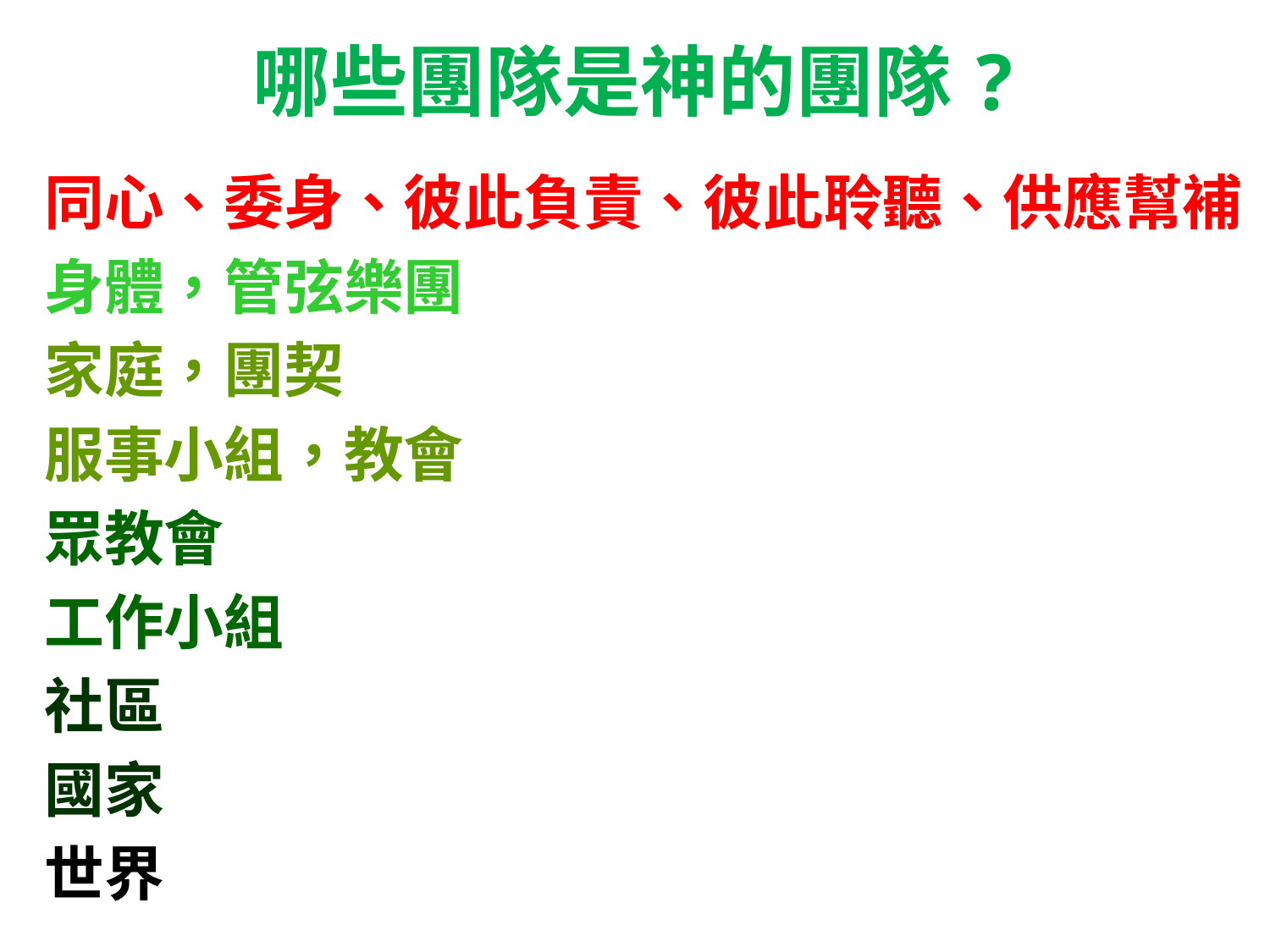

# 哪些團隊是神的團隊?
同心、委身、彼此負責、彼此聆聽、供應幫補
身體，管弦樂團
家庭，團契
服事小組，教會
眾教會
工作小組
社區
國家
世界